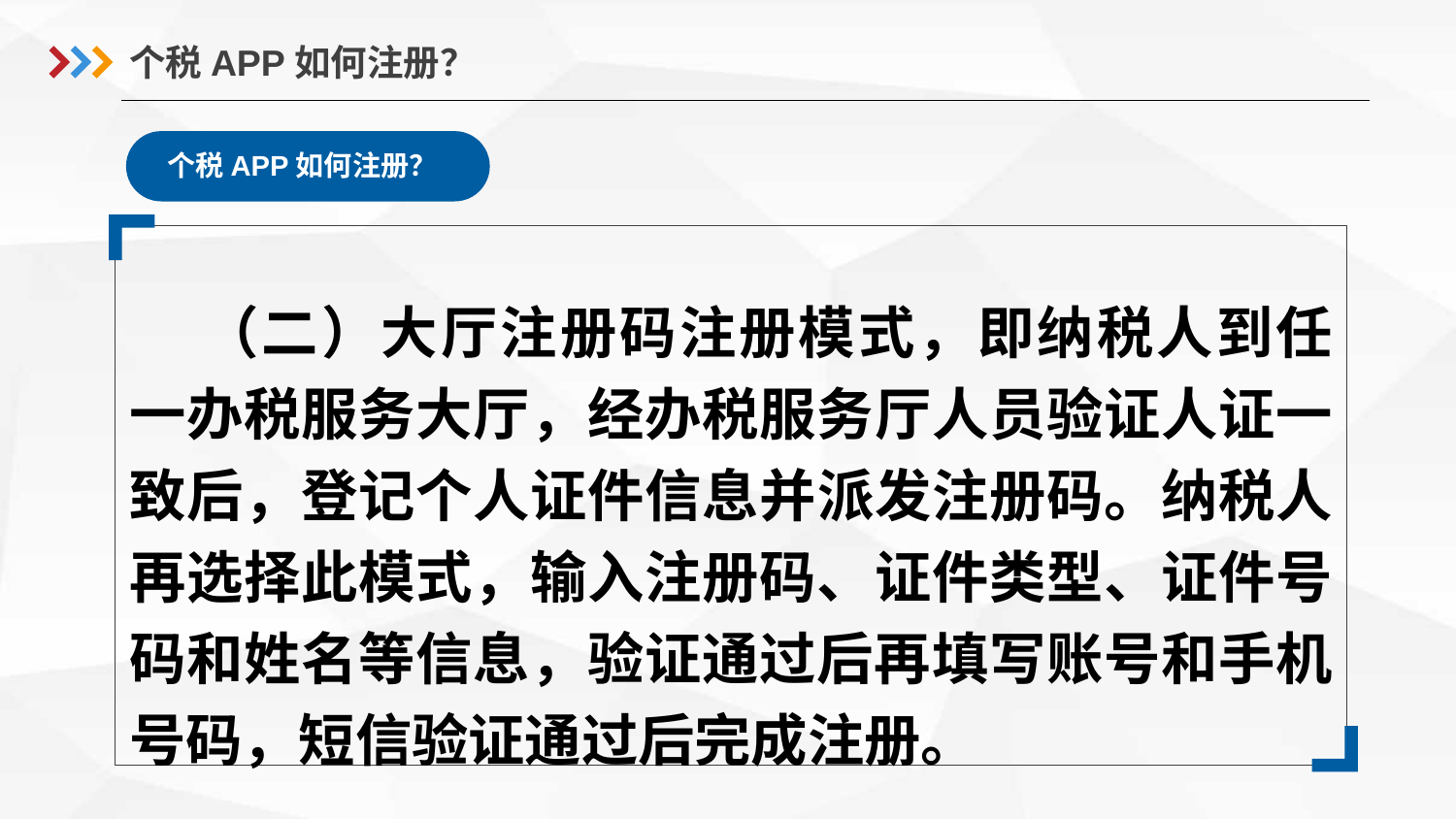

个税APP如何注册？

个税APP如何注册？

（二）大厅注册码注册模式，即纳税人到任一办税服务大厅，经办税服务厅人员验证人证一致后，登记个人证件信息并派发注册码。纳税人再选择此模式，输入注册码、证件类型、证件号码和姓名等信息，验证通过后再填写账号和手机号码，短信验证通过后完成注册。